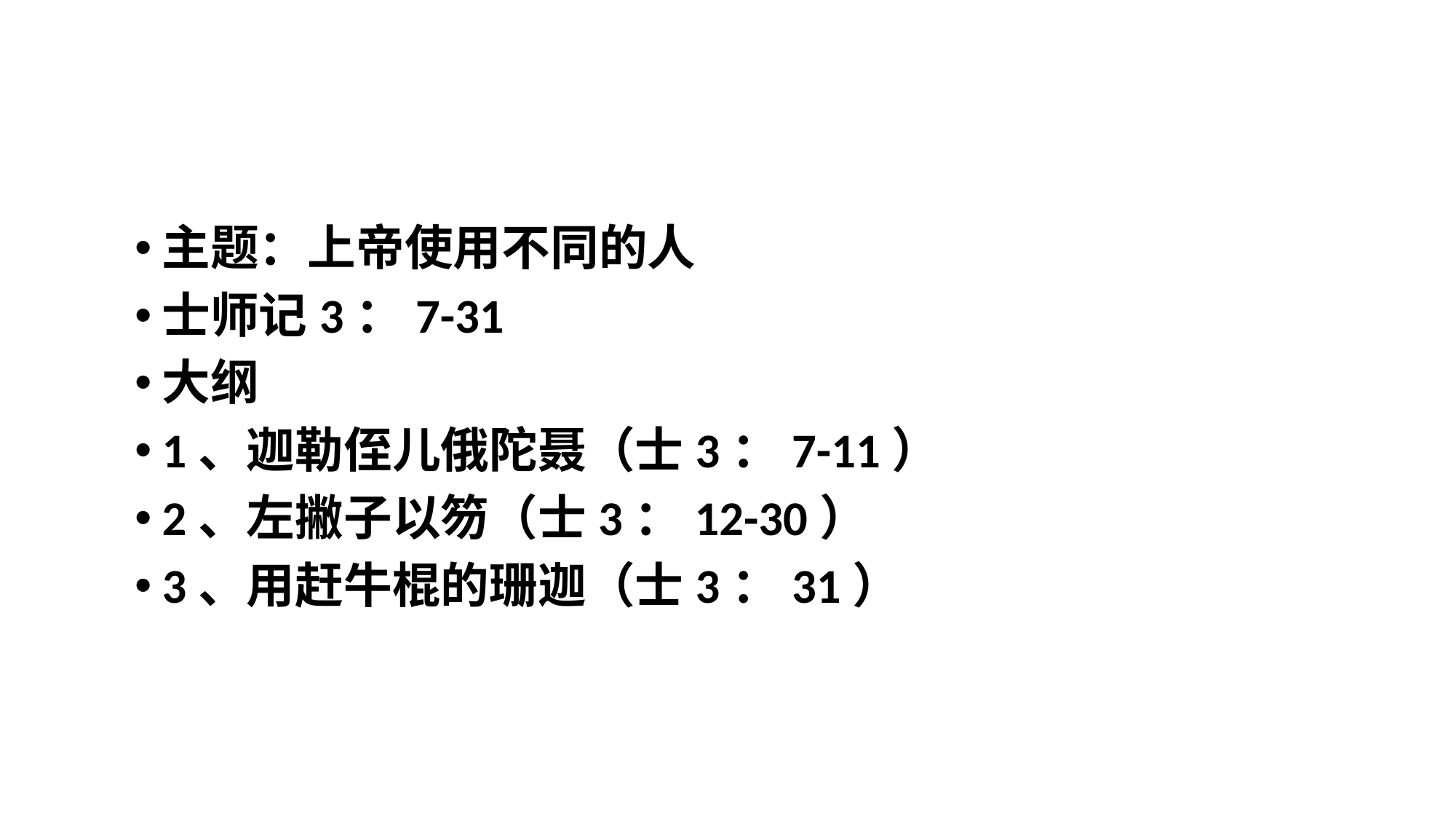

主题：上帝使用不同的人
士师记3：7-31
大纲
1、迦勒侄儿俄陀聂（士3：7-11）
2、左撇子以笏（士3：12-30）
3、用赶牛棍的珊迦（士3：31）